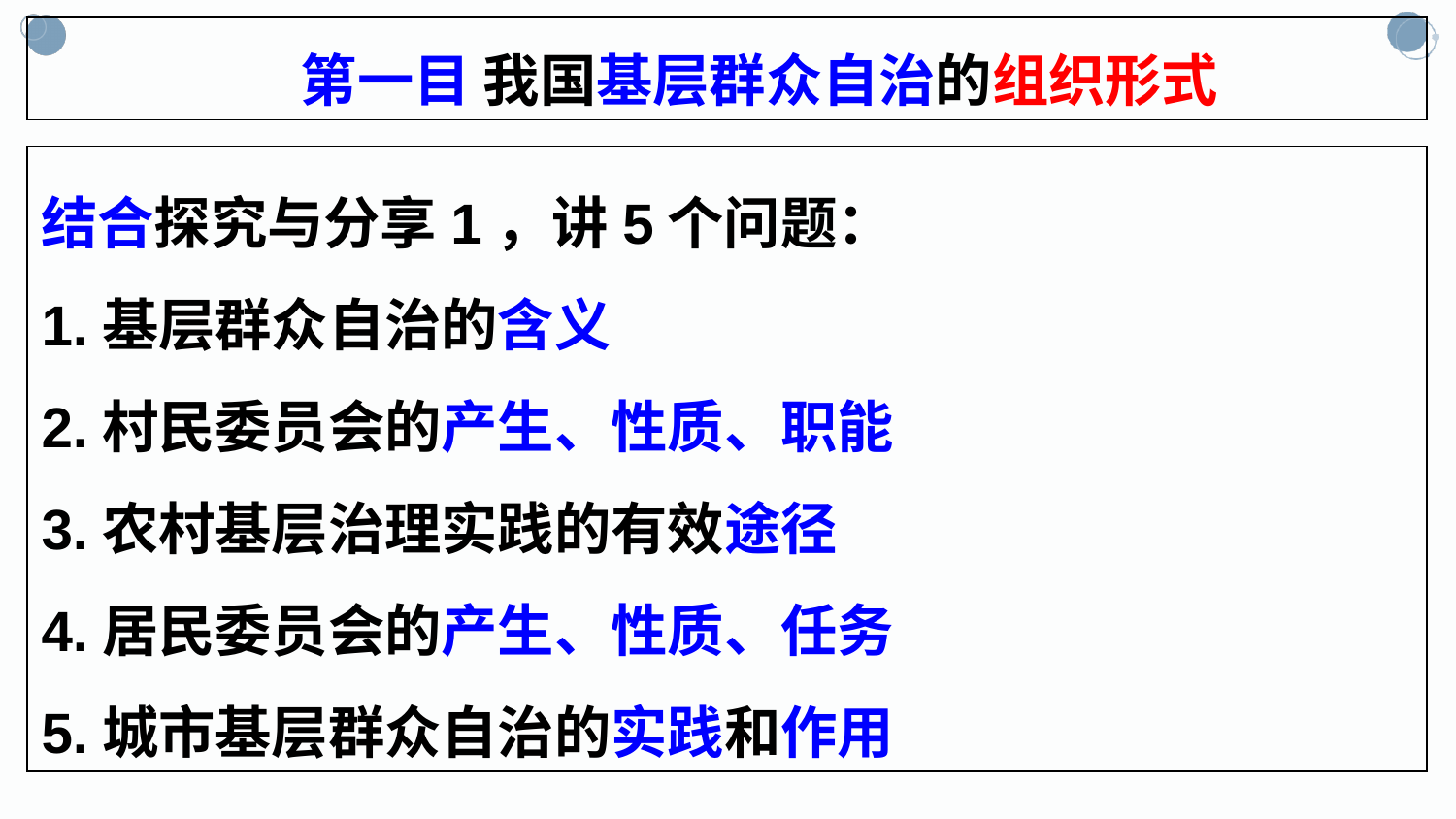

第一目 我国基层群众自治的组织形式
结合探究与分享1，讲5个问题：
1.基层群众自治的含义
2.村民委员会的产生、性质、职能
3.农村基层治理实践的有效途径
4.居民委员会的产生、性质、任务
5.城市基层群众自治的实践和作用